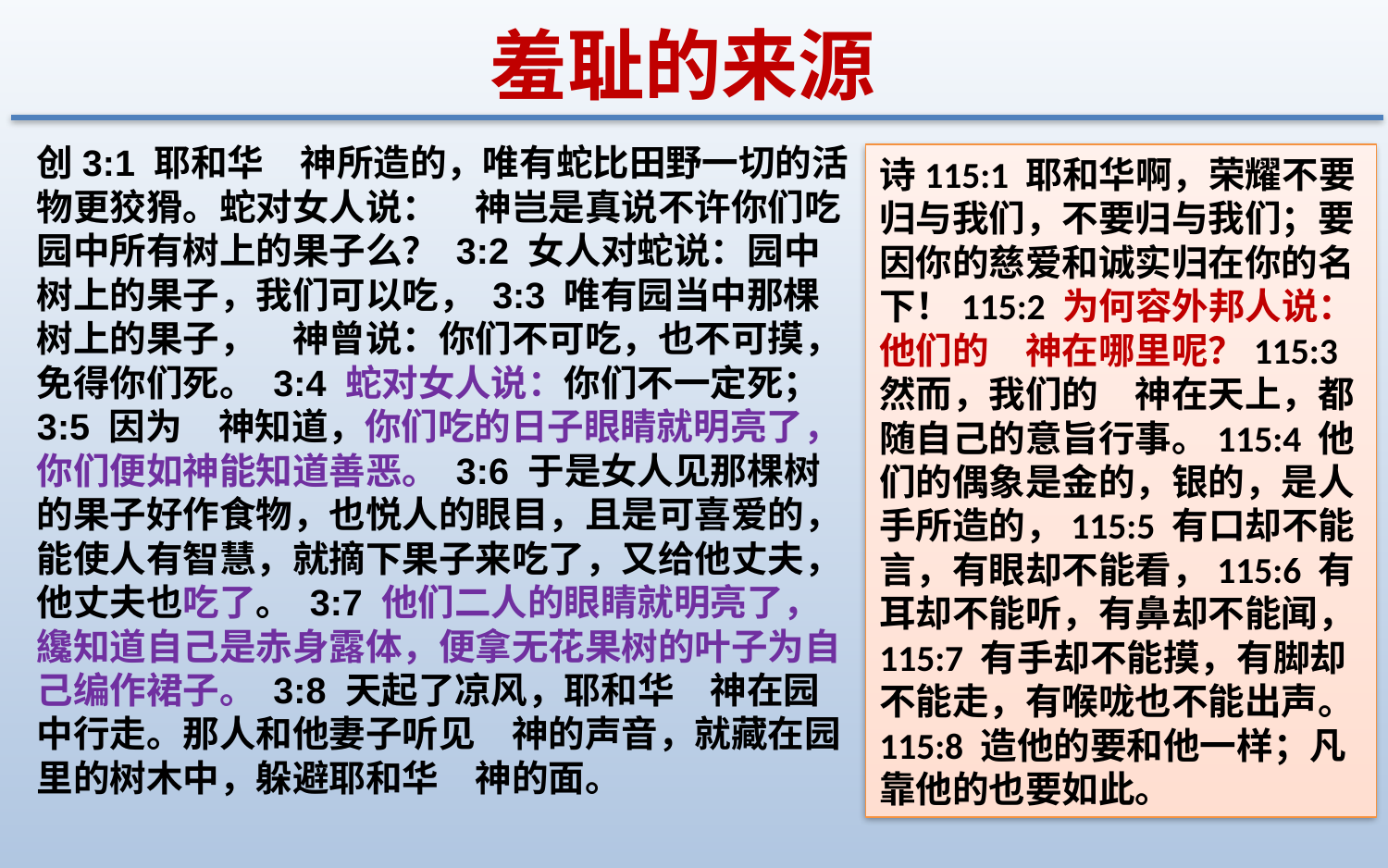

羞耻的来源
创3:1 耶和华　神所造的，唯有蛇比田野一切的活物更狡猾。蛇对女人说：　神岂是真说不许你们吃园中所有树上的果子么？ 3:2 女人对蛇说：园中树上的果子，我们可以吃， 3:3 唯有园当中那棵树上的果子，　神曾说：你们不可吃，也不可摸，免得你们死。 3:4 蛇对女人说：你们不一定死； 3:5 因为　神知道，你们吃的日子眼睛就明亮了，你们便如神能知道善恶。 3:6 于是女人见那棵树的果子好作食物，也悦人的眼目，且是可喜爱的，能使人有智慧，就摘下果子来吃了，又给他丈夫，他丈夫也吃了。 3:7 他们二人的眼睛就明亮了，纔知道自己是赤身露体，便拿无花果树的叶子为自己编作裙子。 3:8 天起了凉风，耶和华　神在园中行走。那人和他妻子听见　神的声音，就藏在园里的树木中，躲避耶和华　神的面。
诗115:1 耶和华啊，荣耀不要归与我们，不要归与我们；要因你的慈爱和诚实归在你的名下！115:2 为何容外邦人说：他们的　神在哪里呢？115:3 然而，我们的　神在天上，都随自己的意旨行事。115:4 他们的偶象是金的，银的，是人手所造的，115:5 有口却不能言，有眼却不能看，115:6 有耳却不能听，有鼻却不能闻，115:7 有手却不能摸，有脚却不能走，有喉咙也不能出声。115:8 造他的要和他一样；凡靠他的也要如此。